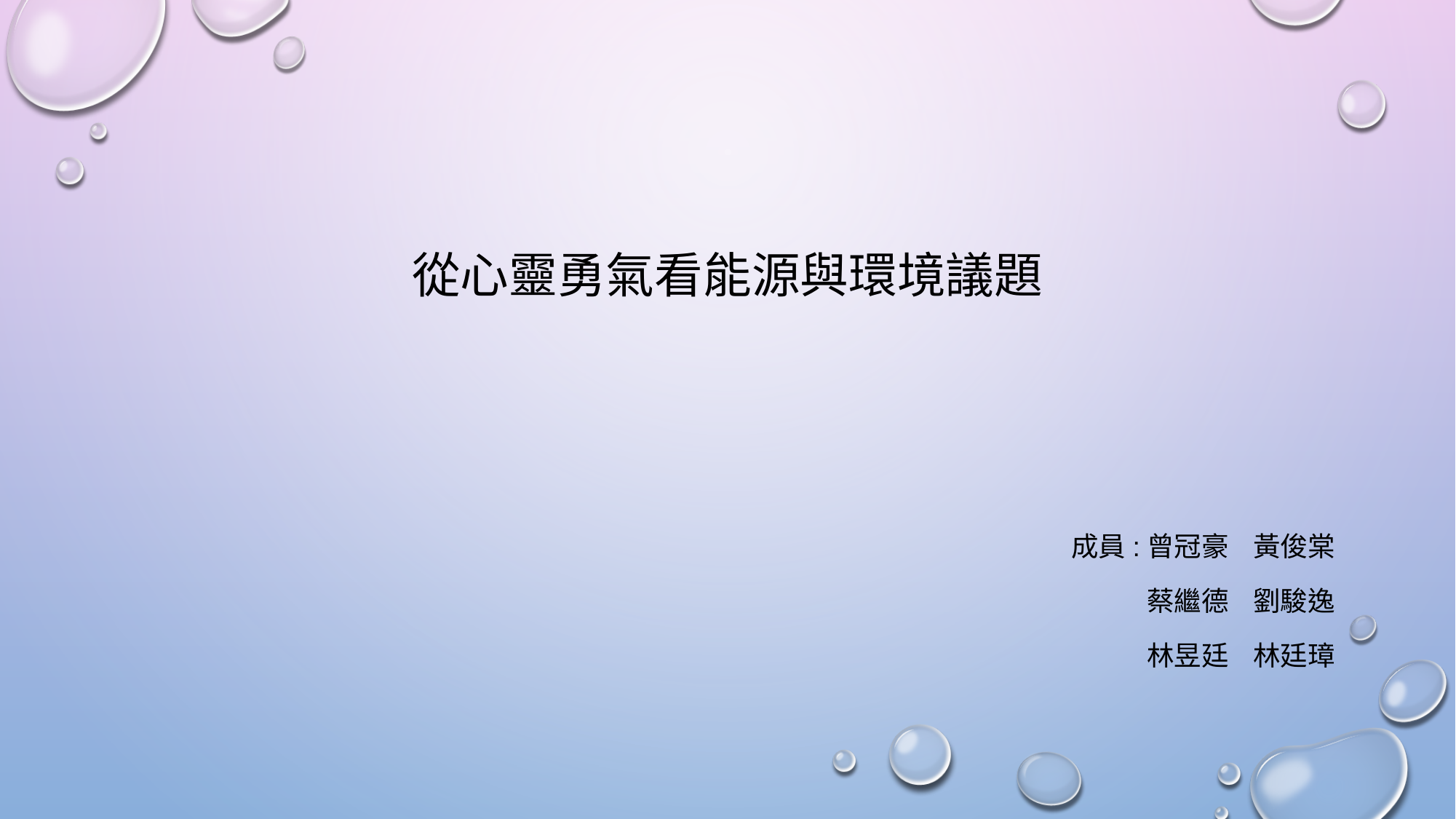

# 從心靈勇氣看能源與環境議題
		成員:曾冠豪    黃俊棠
        蔡繼德    劉駿逸
        林昱廷    林廷璋